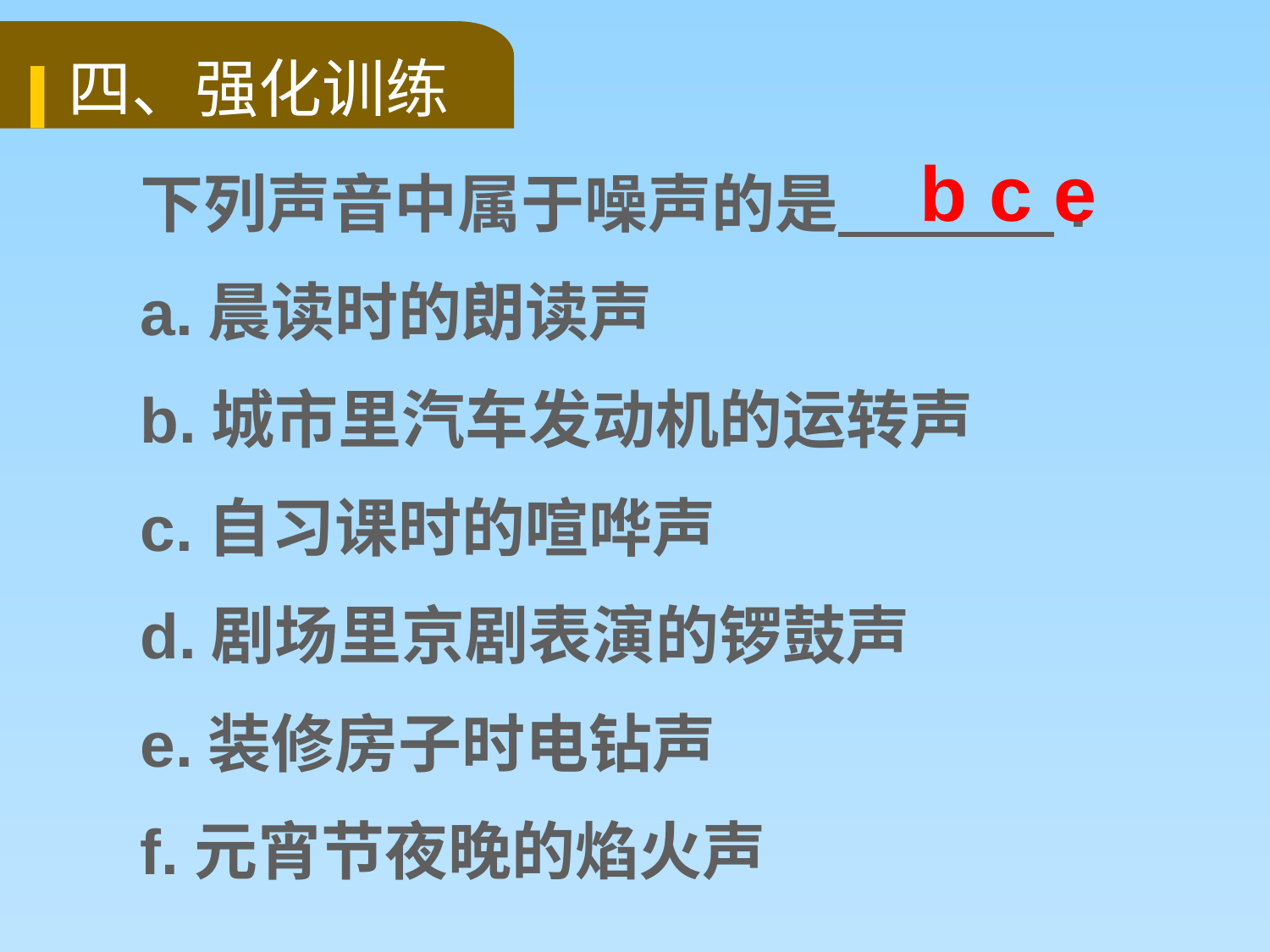

四、强化训练

b c e
下列声音中属于噪声的是               .
a.晨读时的朗读声
b.城市里汽车发动机的运转声
c.自习课时的喧哗声
d.剧场里京剧表演的锣鼓声
e.装修房子时电钻声
f.元宵节夜晚的焰火声